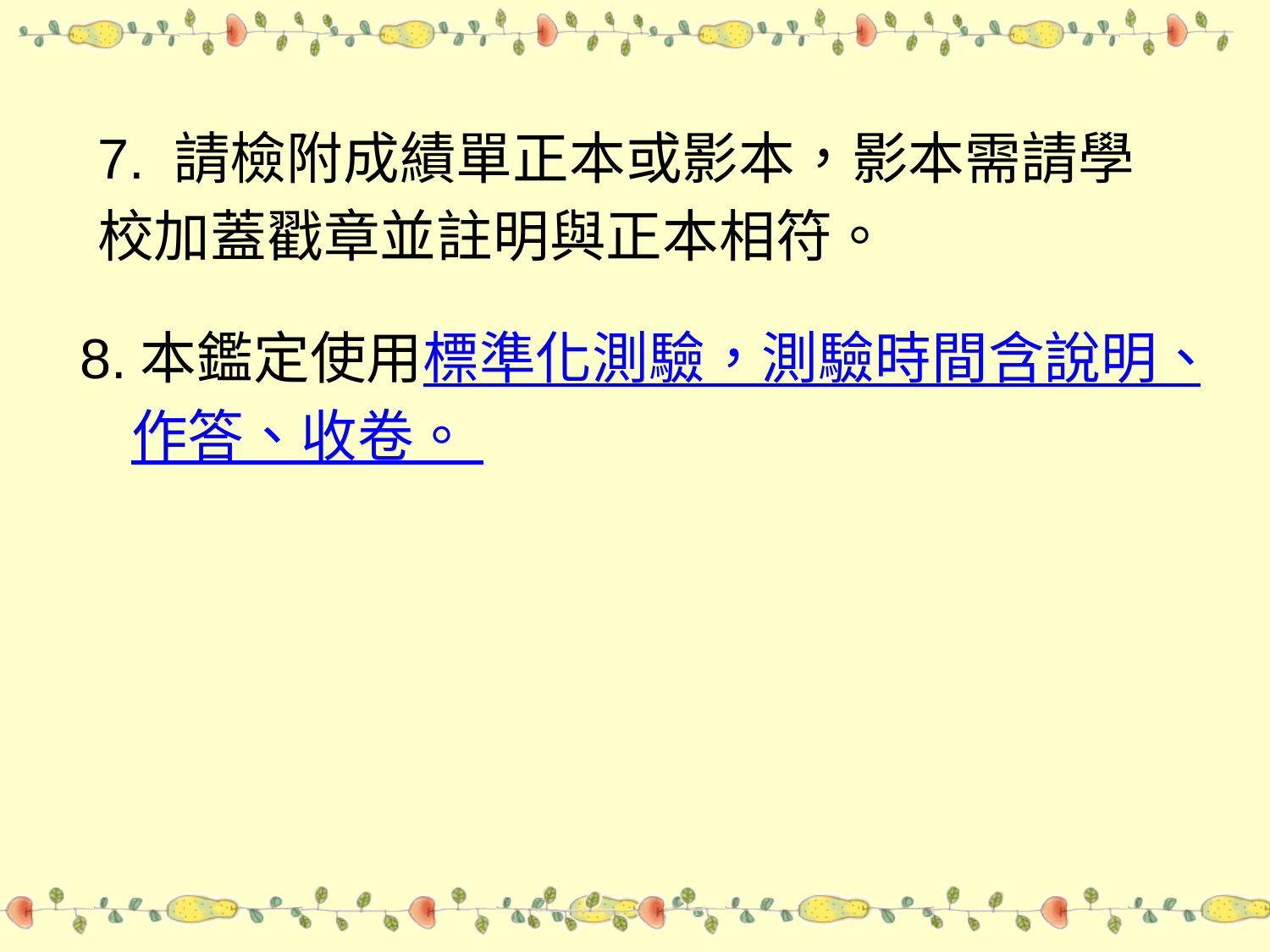

7. 請檢附成績單正本或影本，影本需請學校加蓋戳章並註明與正本相符。
8.本鑑定使用標準化測驗，測驗時間含說明、
   作答、收卷。